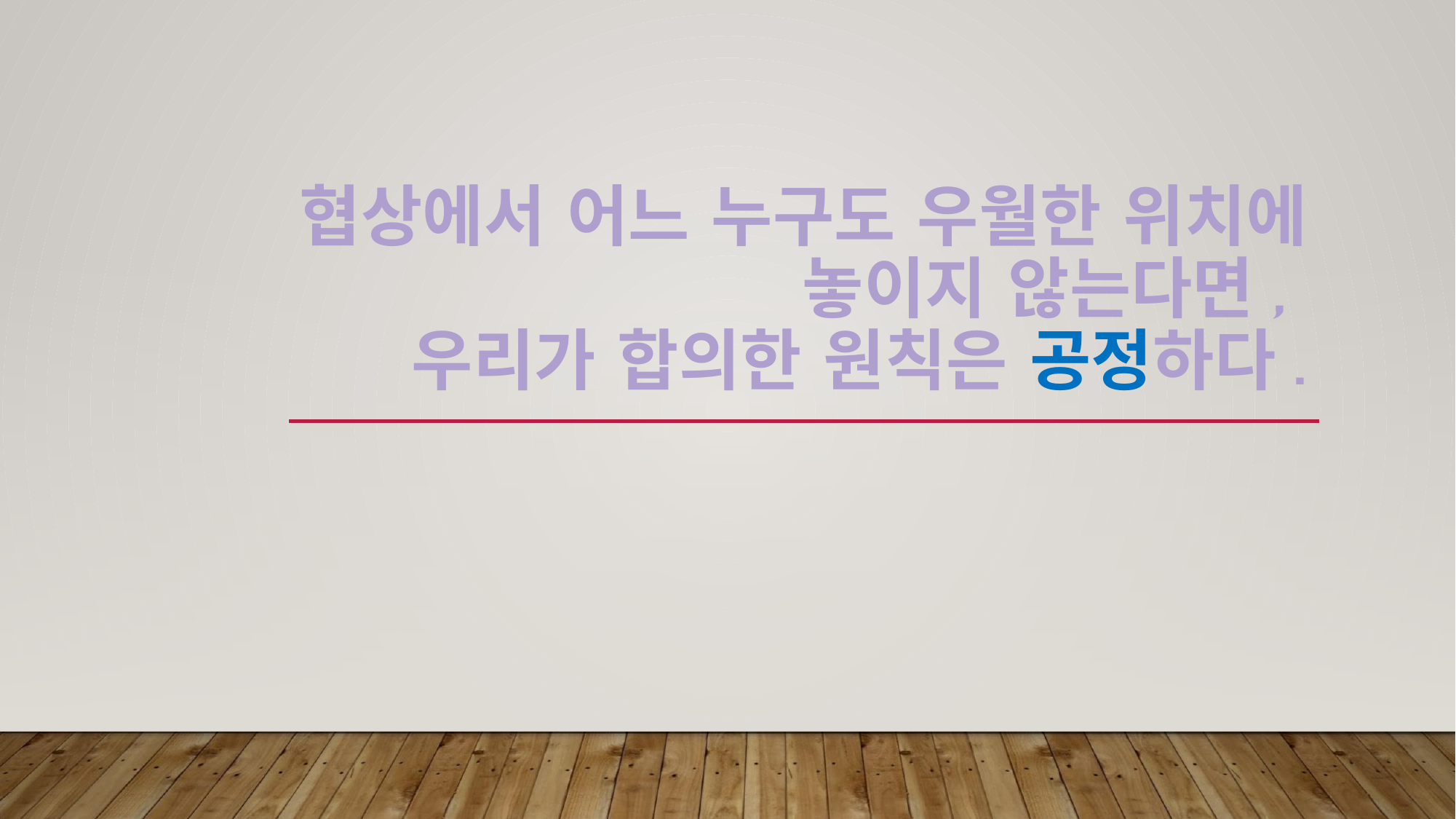

# 협상에서 어느 누구도 우월한 위치에 놓이지 않는다면, 우리가 합의한 원칙은 공정하다.